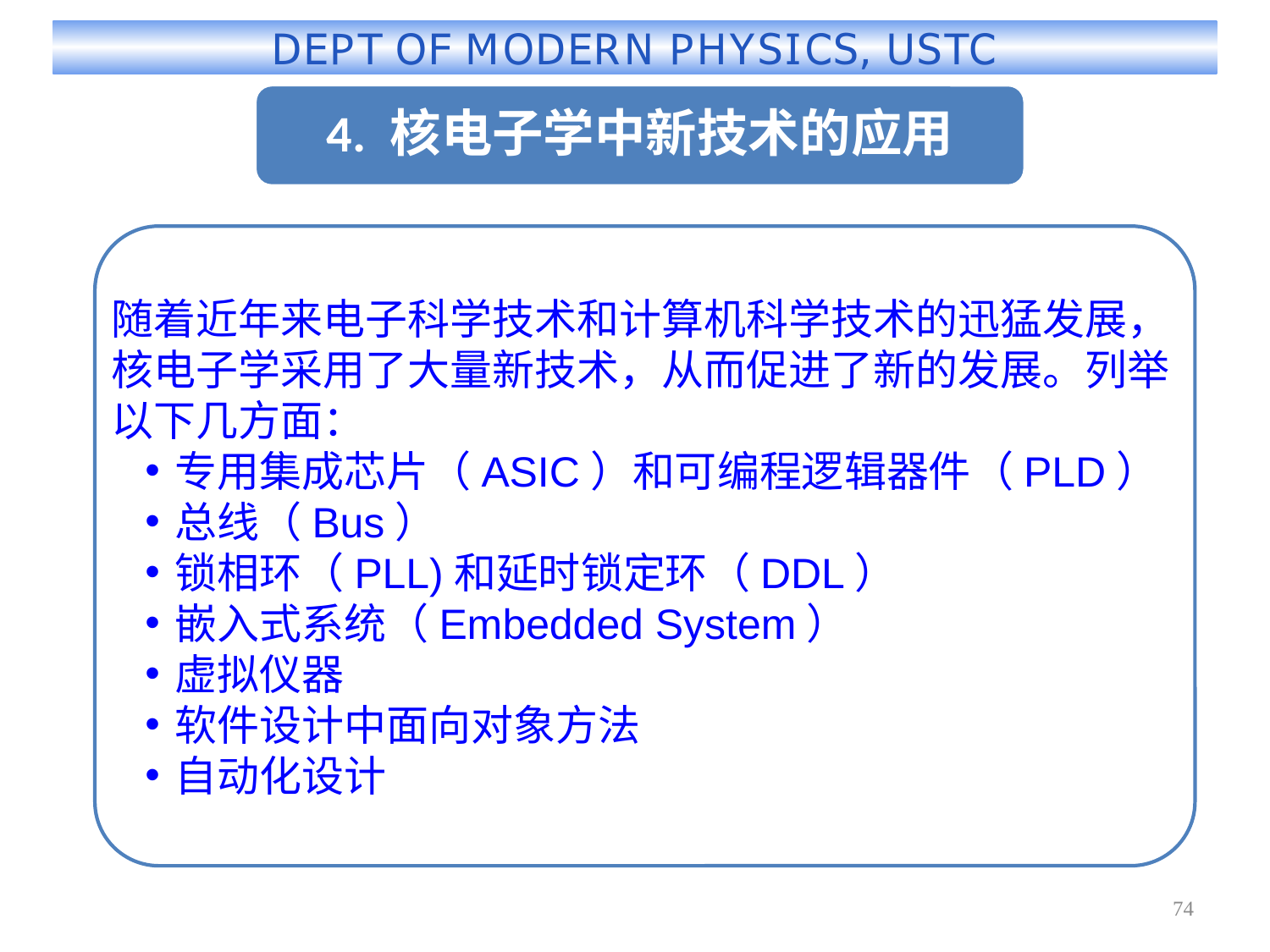

4. 核电子学中新技术的应用

随着近年来电子科学技术和计算机科学技术的迅猛发展，核电子学采用了大量新技术，从而促进了新的发展。列举以下几方面：
专用集成芯片（ASIC）和可编程逻辑器件（PLD）
总线（Bus）
锁相环（PLL)和延时锁定环（DDL）
嵌入式系统（Embedded System）
虚拟仪器
软件设计中面向对象方法
自动化设计
74